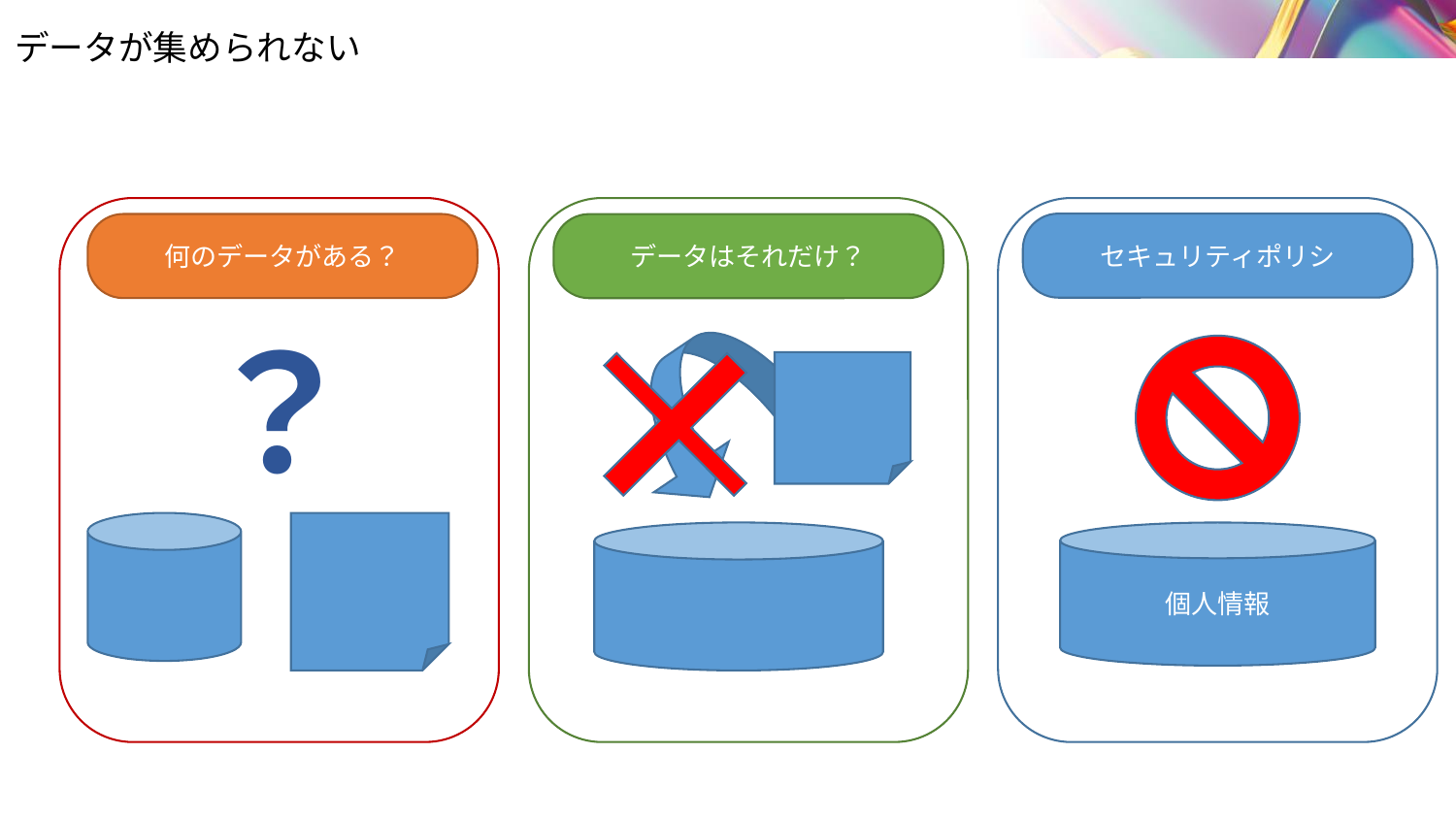

# データが集められない

セキュリティポリシ
何のデータがある？
データはそれだけ？
？

個人情報